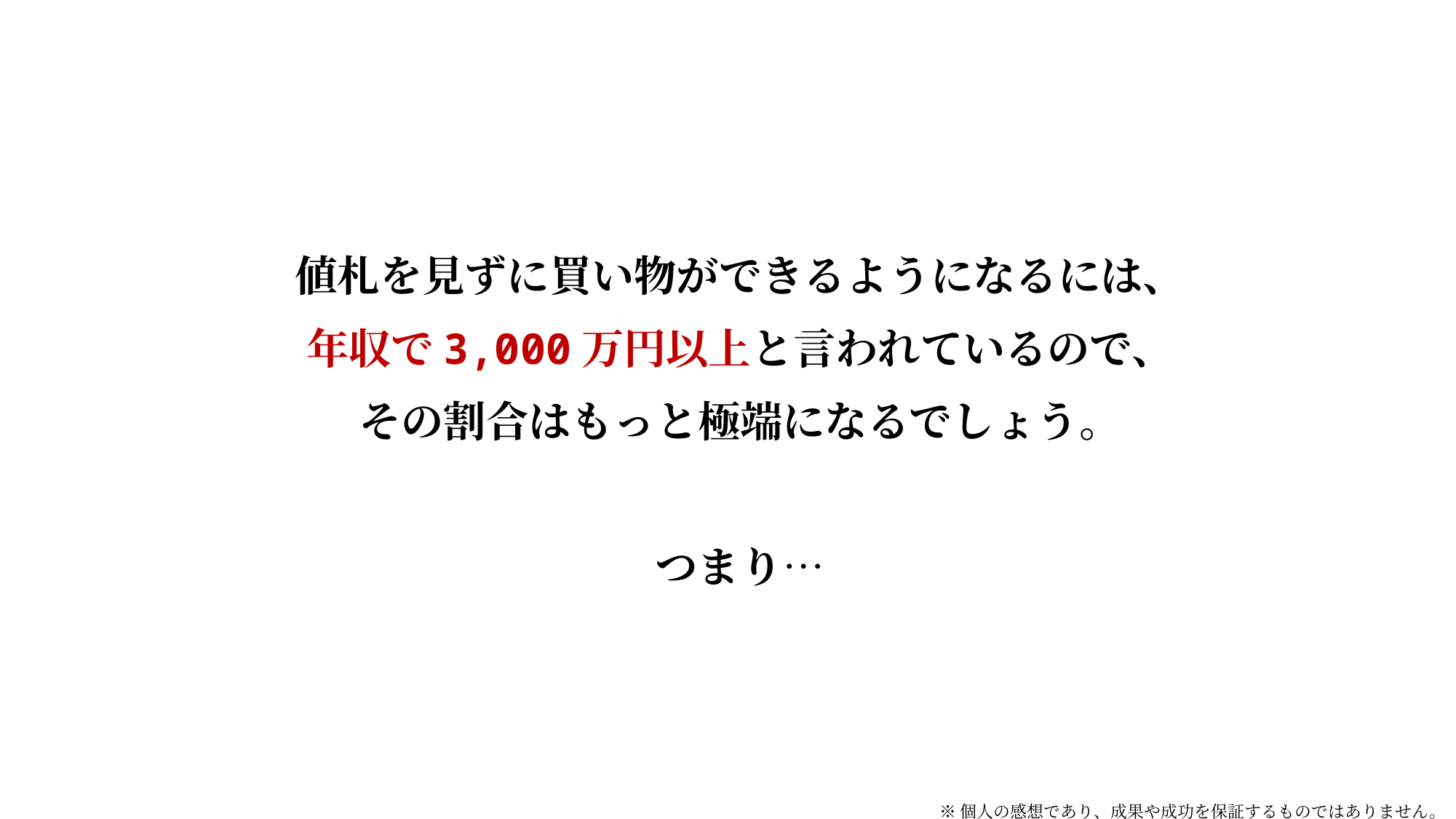

値札を見ずに買い物ができるようになるには、
年収で3,000万円以上と言われているので、
その割合はもっと極端になるでしょう。

つまり…
※個人の感想であり、成果や成功を保証するものではありません。